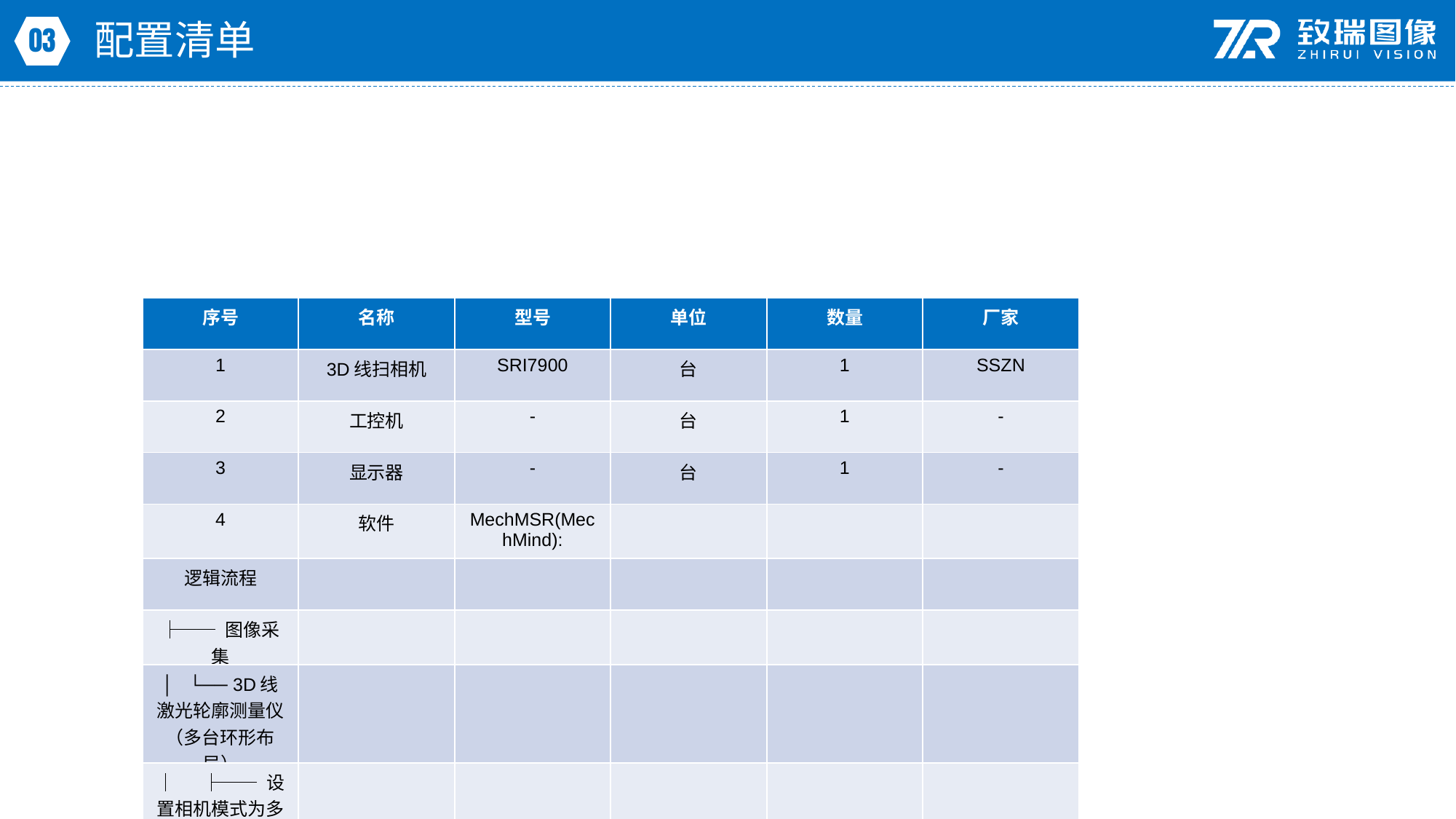

配置清单
03
| 序号 | 名称 | 型号 | 单位 | 数量 | 厂家 |
| --- | --- | --- | --- | --- | --- |
| 1 | 3D线扫相机 | SRI7900 | 台 | 1 | SSZN |
| 2 | 工控机 | - | 台 | 1 | - |
| 3 | 显示器 | - | 台 | 1 | - |
| 4 | 软件 | MechMSR(MechMind): |  |  |  |
| 逻辑流程 |  |  |  |  |  |
| ├── 图像采集 |  |  |  |  |  |
| │ └── 3D线激光轮廓测量仪（多台环形布局） |  |  |  |  |  |
| │ ├── 设置相机模式为多台 |  |  |  |  |  |
| │ ├── 开启虚拟模式（调试阶段） |  |  |  |  |  |
| │ ├── 数据路径指向本地存储的高质量点云数据 |  |  |  |  |  |
| │ ├── 标定参数组选择环形布局标定结果 |  |  |  |  |  |
| │ └── 触发设置为外部触发（与传送带同步） |  |  |  |  |  |
| │ |  |  |  |  |  |
| ├── 预处理 |  |  |  |  |  |
| │ ├── 表面点过滤（通过法向） |  |  |  |  |  |
| │ │ ├── 使用特征区域框选产品关键测量面 |  |  |  |  |  |
| │ │ ├── 法向量最大角度设为80°（过滤倾斜噪点） |  |  |  |  |  |
| │ │ └── 噪声去除等级设为中度 |  |  |  |  |  |
| │ │ |  |  |  |  |  |
| │ ├── 表面预处理 |  |  |  |  |  |
| │ │ ├── 滤波器类型选择高斯滤波（平滑表面数据） |  |  |  |  |  |
| │ │ ├── X/Y方向滤波窗口大小设为5px（兼顾速度与精度） |  |  |  |  |  |
| │ │ └── 使用特征区域限定处理范围 |  |  |  |  |  |
| │ │ |  |  |  |  |  |
| │ └── 对齐 |  |  |  |  |  |
| │ ├── 使用2D匹配模板编辑器制作产品边缘特征模板 |  |  |  |  |  |
| │ ├── 设置特征区域约束对齐范围 |  |  |  |  |  |
| │ └── 金字塔级别设为3（适应传送带速度波动） |  |  |  |  |  |
| │ |  |  |  |  |  |
| ├── 高度方向尺寸测量 |  |  |  |  |  |
| │ ├── 定位表面特征点 |  |  |  |  |  |
| │ │ ├── 特征点类型选择最大Z（定位产品顶部基准点） |  |  |  |  |  |
| │ │ └── 使用参考平面（底面拟合平面作为基准） |  |  |  |  |  |
| │ │ |  |  |  |  |  |
| │ ├── 测量轮廓线高度 |  |  |  |  |  |
| │ │ ├── 设置6个特征区域覆盖产品关键高度测量位置 |  |  |  |  |  |
| │ │ ├── 参考线区域使用顶部基准点拟合直线 |  |  |  |  |  |
| │ │ └── 高度测量方式选择"特征区域+参考线"模式 |  |  |  |  |  |
| │ │ |  |  |  |  |  |
| │ └── 通过轮廓线特征测量尺寸 |  |  |  |  |  |
| │ ├── 特征点1类型设为最大Z（顶部基准点） |  |  |  |  |  |
| │ ├── 特征点2类型设为最小Z（底部基准点） |  |  |  |  |  |
| │ └── 以绝对值输出高度（确保正负值统一） |  |  |  |  |  |
| │ |  |  |  |  |  |
| ├── 结果处理 |  |  |  |  |  |
| │ ├── 列表值判定 |  |  |  |  |  |
| │ │ ├── 输入测量高度数据 |  |  |  |  |  |
| │ │ └── 设置合格范围 | 套 | 1 | MechMSR(MechMind): |  |  |
| 逻辑流程 |  |  |  |  |  |
| ├── 图像采集 |  |  |  |  |  |
| │ └── 3D线激光轮廓测量仪（多台环形布局） |  |  |  |  |  |
| │ ├── 设置相机模式为多台 |  |  |  |  |  |
| │ ├── 开启虚拟模式（调试阶段） |  |  |  |  |  |
| │ ├── 数据路径指向本地存储的高质量点云数据 |  |  |  |  |  |
| │ ├── 标定参数组选择环形布局标定结果 |  |  |  |  |  |
| │ └── 触发设置为外部触发（与传送带同步） |  |  |  |  |  |
| │ |  |  |  |  |  |
| ├── 预处理 |  |  |  |  |  |
| │ ├── 表面点过滤（通过法向） |  |  |  |  |  |
| │ │ ├── 使用特征区域框选产品关键测量面 |  |  |  |  |  |
| │ │ ├── 法向量最大角度设为80°（过滤倾斜噪点） |  |  |  |  |  |
| │ │ └── 噪声去除等级设为中度 |  |  |  |  |  |
| │ │ |  |  |  |  |  |
| │ ├── 表面预处理 |  |  |  |  |  |
| │ │ ├── 滤波器类型选择高斯滤波（平滑表面数据） |  |  |  |  |  |
| │ │ ├── X/Y方向滤波窗口大小设为5px（兼顾速度与精度） |  |  |  |  |  |
| │ │ └── 使用特征区域限定处理范围 |  |  |  |  |  |
| │ │ |  |  |  |  |  |
| │ └── 对齐 |  |  |  |  |  |
| │ ├── 使用2D匹配模板编辑器制作产品边缘特征模板 |  |  |  |  |  |
| │ ├── 设置特征区域约束对齐范围 |  |  |  |  |  |
| │ └── 金字塔级别设为3（适应传送带速度波动） |  |  |  |  |  |
| │ |  |  |  |  |  |
| ├── 高度方向尺寸测量 |  |  |  |  |  |
| │ ├── 定位表面特征点 |  |  |  |  |  |
| │ │ ├── 特征点类型选择最大Z（定位产品顶部基准点） |  |  |  |  |  |
| │ │ └── 使用参考平面（底面拟合平面作为基准） |  |  |  |  |  |
| │ │ |  |  |  |  |  |
| │ ├── 测量轮廓线高度 |  |  |  |  |  |
| │ │ ├── 设置6个特征区域覆盖产品关键高度测量位置 |  |  |  |  |  |
| │ │ ├── 参考线区域使用顶部基准点拟合直线 |  |  |  |  |  |
| │ │ └── 高度测量方式选择"特征区域+参考线"模式 |  |  |  |  |  |
| │ │ |  |  |  |  |  |
| │ └── 通过轮廓线特征测量尺寸 |  |  |  |  |  |
| │ ├── 特征点1类型设为最大Z（顶部基准点） |  |  |  |  |  |
| │ ├── 特征点2类型设为最小Z（底部基准点） |  |  |  |  |  |
| │ └── 以绝对值输出高度（确保正负值统一） |  |  |  |  |  |
| │ |  |  |  |  |  |
| ├── 结果处理 |  |  |  |  |  |
| │ ├── 列表值判定 |  |  |  |  |  |
| │ │ ├── 输入测量高度数据 |  |  |  |  |  |
| │ │ └── 设置合格范围 |  |  |  |  |  |